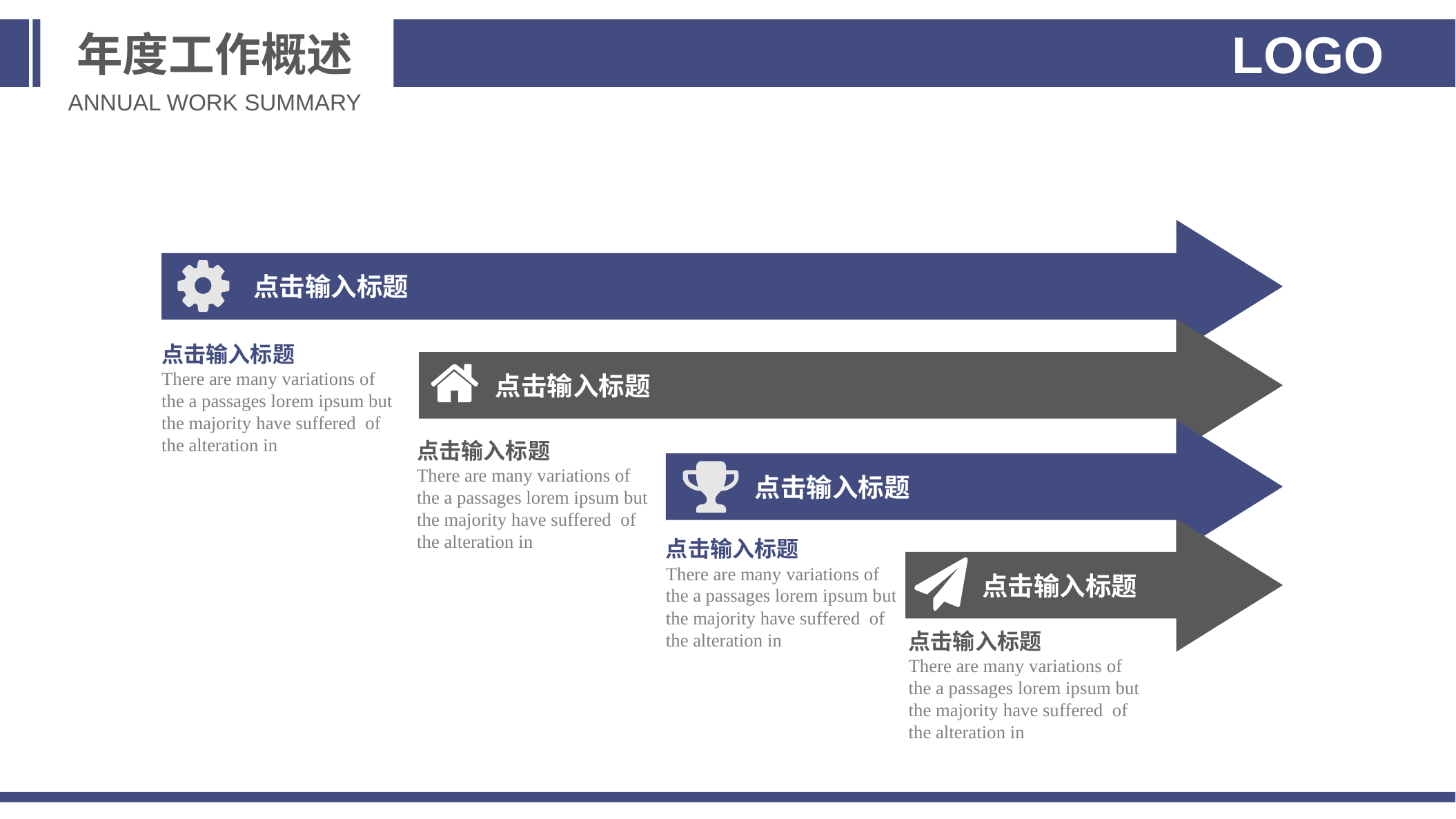

年度工作概述
LOGO
ANNUAL WORK SUMMARY

点击输入标题

点击输入标题
There are many variations of the a passages lorem ipsum but the majority have suffered  of the alteration in

点击输入标题

点击输入标题
There are many variations of the a passages lorem ipsum but the majority have suffered  of the alteration in

点击输入标题

点击输入标题
There are many variations of the a passages lorem ipsum but the majority have suffered  of the alteration in

点击输入标题
点击输入标题
There are many variations of the a passages lorem ipsum but the majority have suffered  of the alteration in